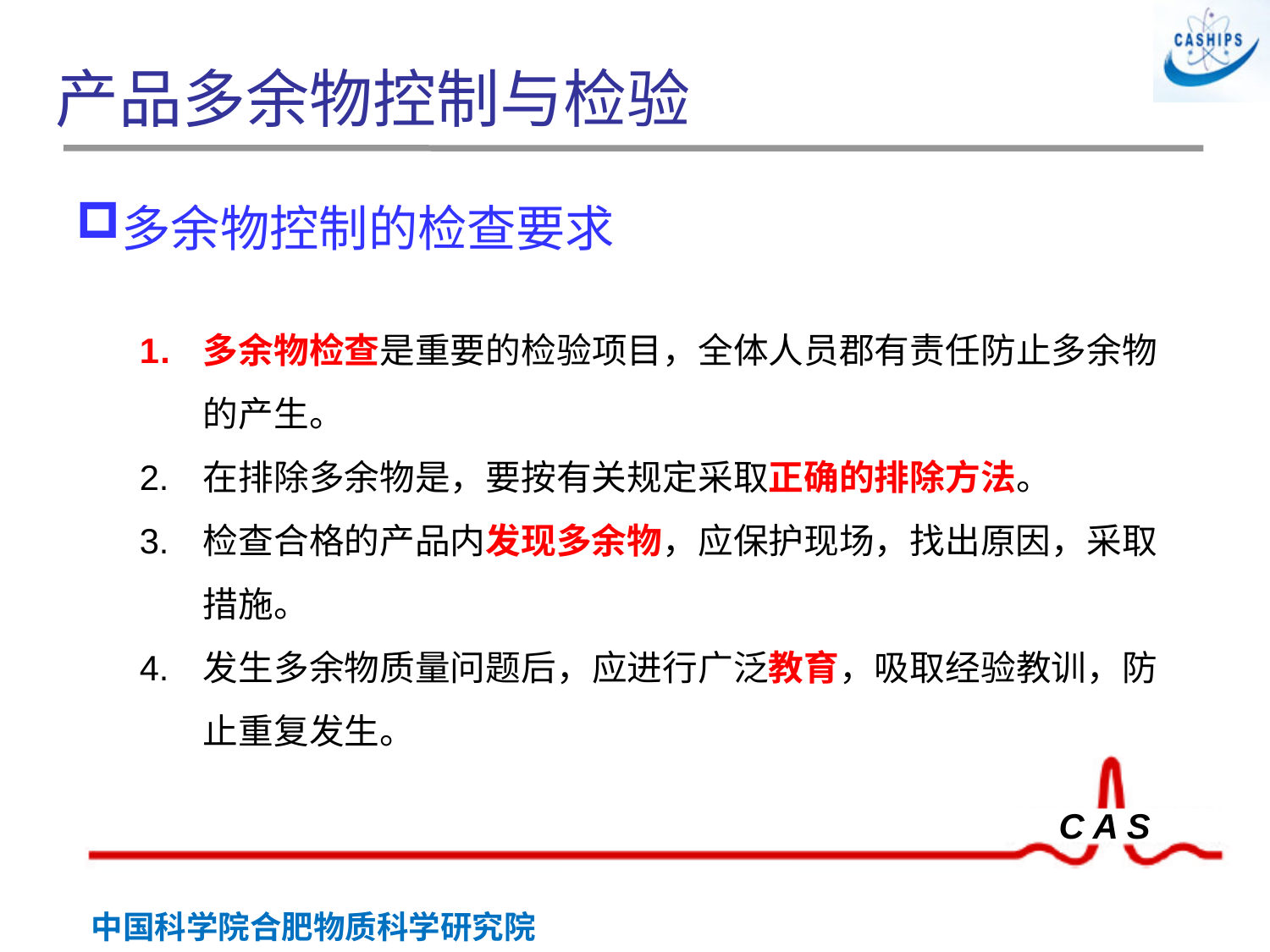

# 产品多余物控制与检验
多余物控制的检查要求

多余物检查是重要的检验项目，全体人员郡有责任防止多余物的产生。
在排除多余物是，要按有关规定采取正确的排除方法。
检查合格的产品内发现多余物，应保护现场，找出原因，采取措施。
发生多余物质量问题后，应进行广泛教育，吸取经验教训，防止重复发生。
  胶印章
钢印章
封印章